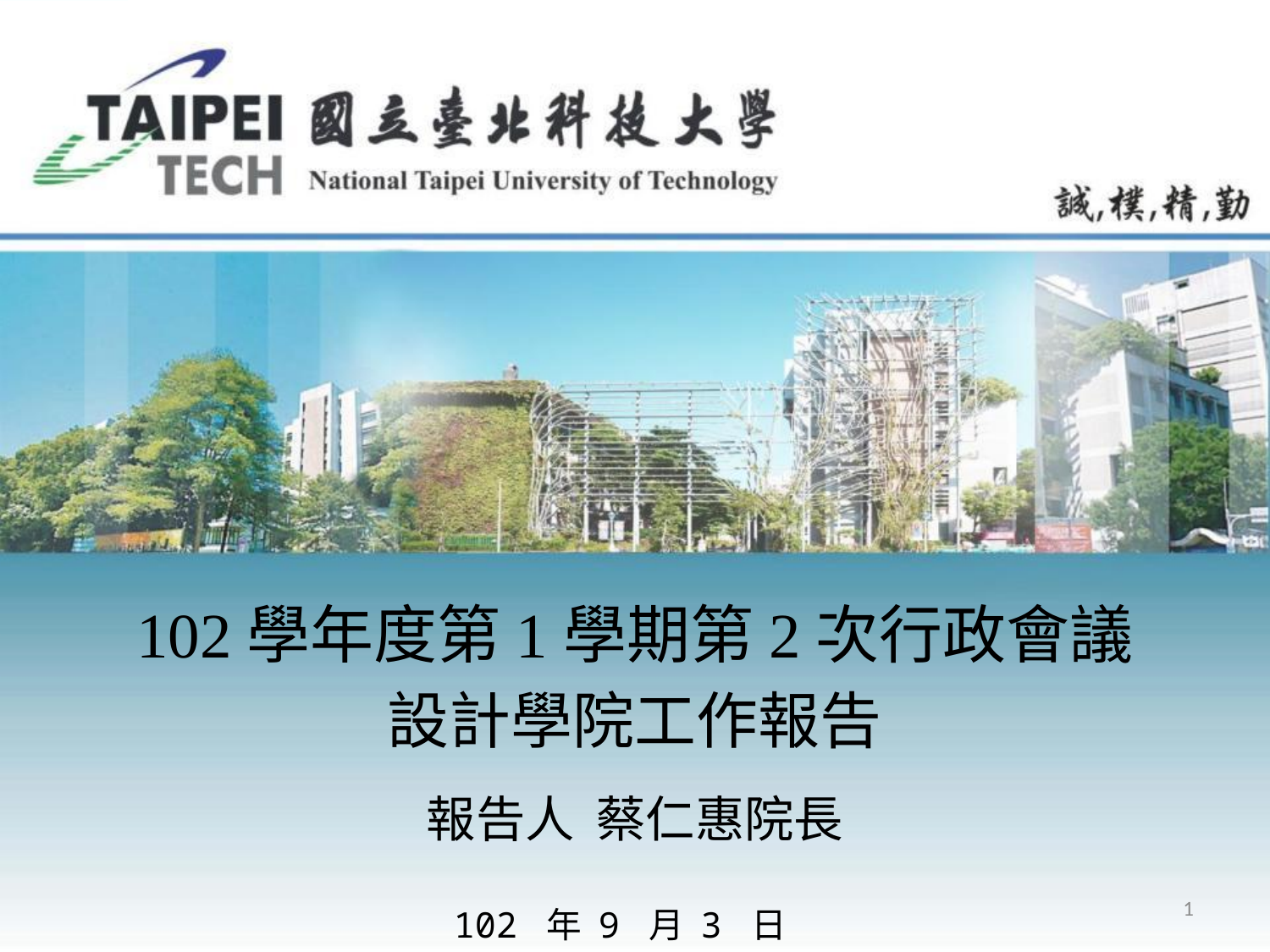

102學年度第1學期第2次行政會議
#
設計學院工作報告
報告人  蔡仁惠院長

1
102 年 9 月 3 日